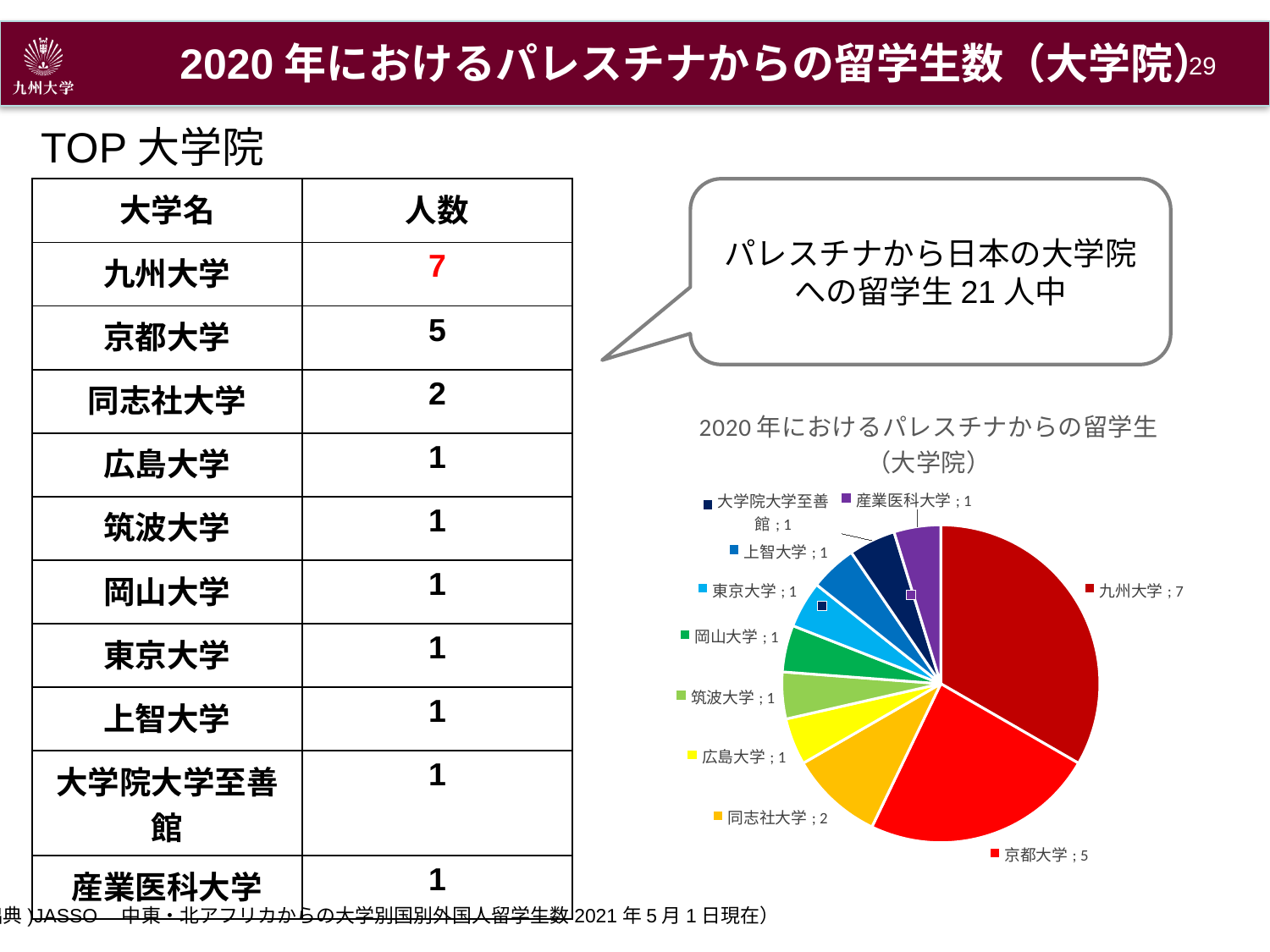

2020年におけるパレスチナからの留学生数（大学院）
29
TOP大学院
| 大学名 | 人数 |
| --- | --- |
| 九州大学 | 7 |
| 京都大学 | 5 |
| 同志社大学 | 2 |
| 広島大学 | 1 |
| 筑波大学 | 1 |
| 岡山大学 | 1 |
| 東京大学 | 1 |
| 上智大学 | 1 |
| 大学院大学至善館 | 1 |
| 産業医科大学 | 1 |
パレスチナから日本の大学院への留学生21人中

### Chart:

| Category |  |
|---|---|
| 九州大学 | 7.0 |
| 京都大学 | 5.0 |
| 同志社大学 | 2.0 |
| 広島大学 | 1.0 |
| 筑波大学 | 1.0 |
| 岡山大学 | 1.0 |
| 東京大学 | 1.0 |
| 上智大学 | 1.0 |
| 大学院大学至善館 | 1.0 |
| 産業医科大学 | 1.0 |
(出典)JASSO　中東・北アフリカからの大学別国別外国人留学生数2021年5月1日現在）